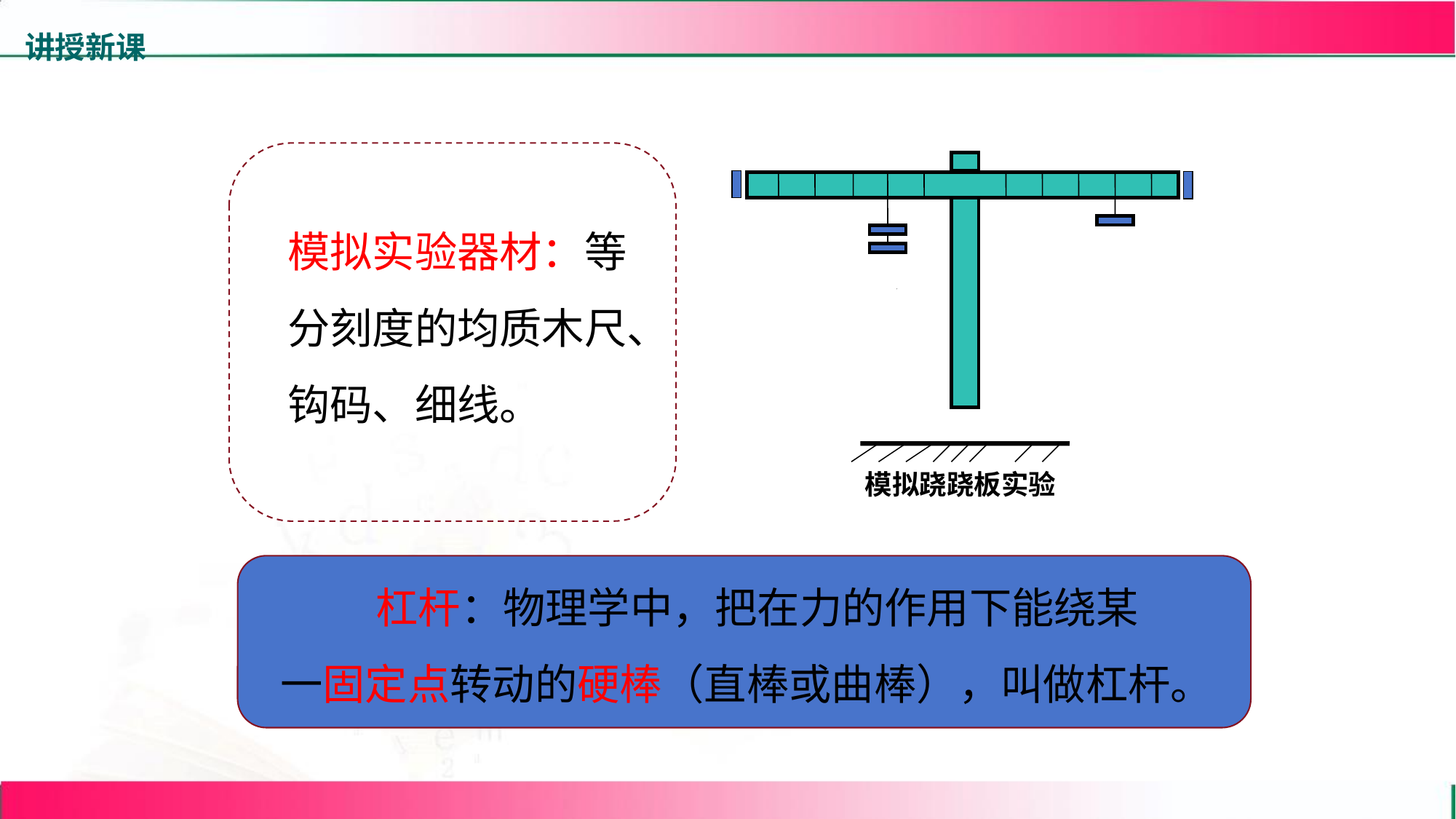

讲授新课

模拟实验器材：等分刻度的均质木尺、钩码、细线。

模拟跷跷板实验
         杠杆：物理学中，把在力的作用下能绕某一固定点转动的硬棒（直棒或曲棒），叫做杠杆。